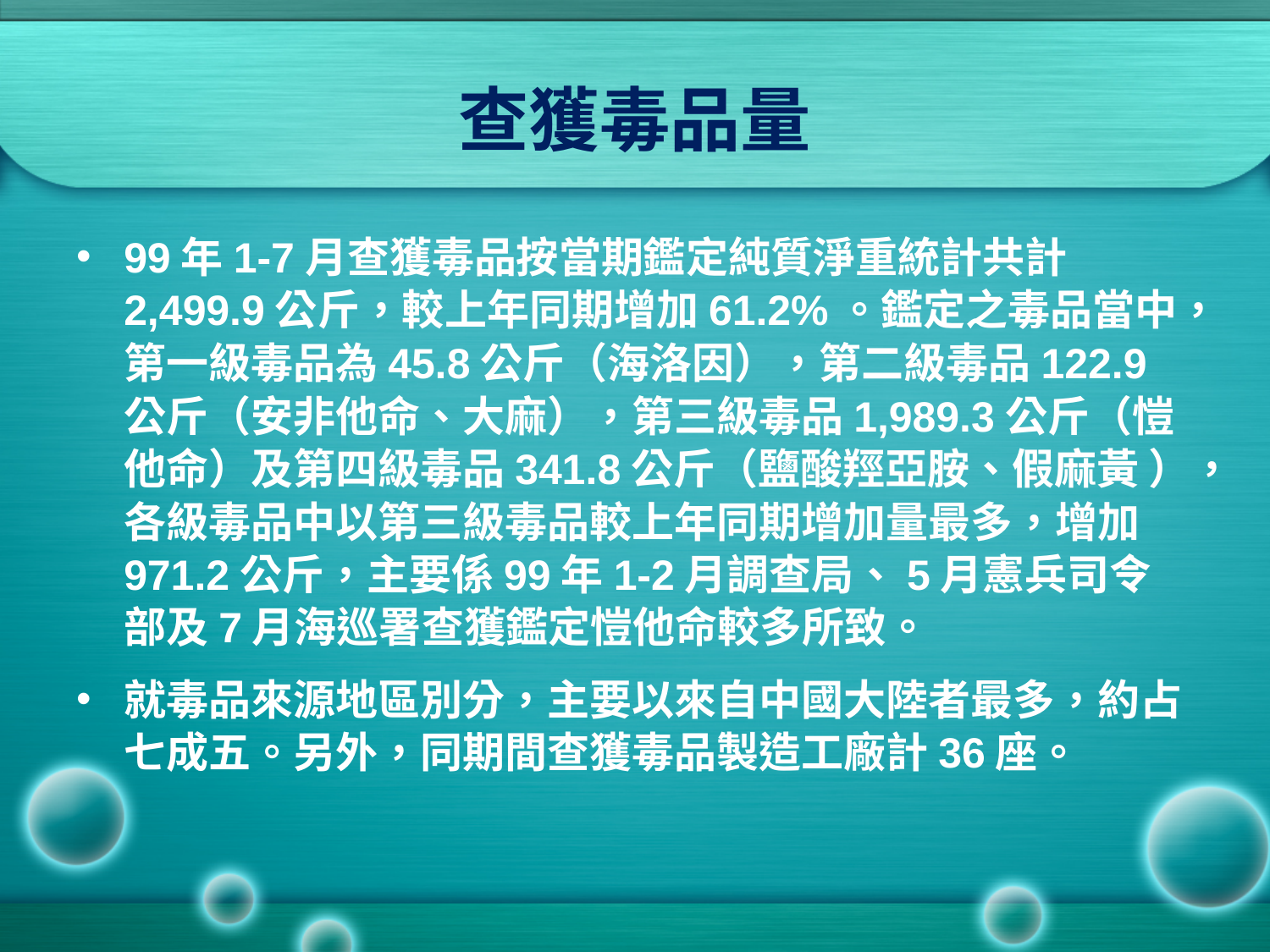

# 查獲毒品量
99年1-7月查獲毒品按當期鑑定純質淨重統計共計2,499.9公斤，較上年同期增加61.2%。鑑定之毒品當中，第一級毒品為45.8公斤（海洛因），第二級毒品122.9公斤（安非他命、大麻），第三級毒品1,989.3公斤（愷他命）及第四級毒品341.8公斤（鹽酸羥亞胺、假麻黃 ），各級毒品中以第三級毒品較上年同期增加量最多，增加971.2公斤，主要係99年1-2月調查局、5月憲兵司令部及7月海巡署查獲鑑定愷他命較多所致。
就毒品來源地區別分，主要以來自中國大陸者最多，約占七成五。另外，同期間查獲毒品製造工廠計36座。